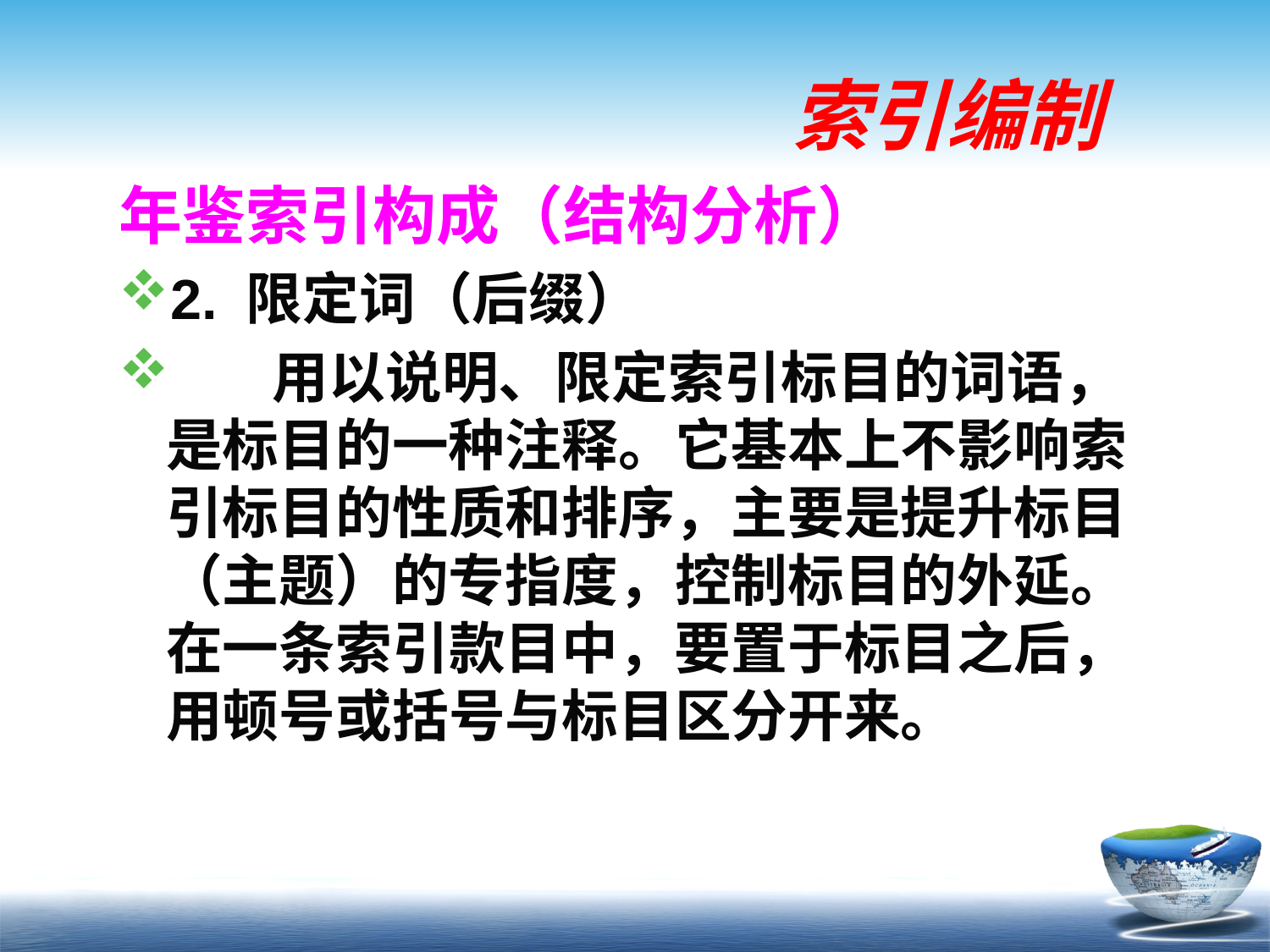

# 索引编制
年鉴索引构成（结构分析）
2. 限定词（后缀）
       用以说明、限定索引标目的词语，是标目的一种注释。它基本上不影响索引标目的性质和排序，主要是提升标目（主题）的专指度，控制标目的外延。在一条索引款目中，要置于标目之后，用顿号或括号与标目区分开来。